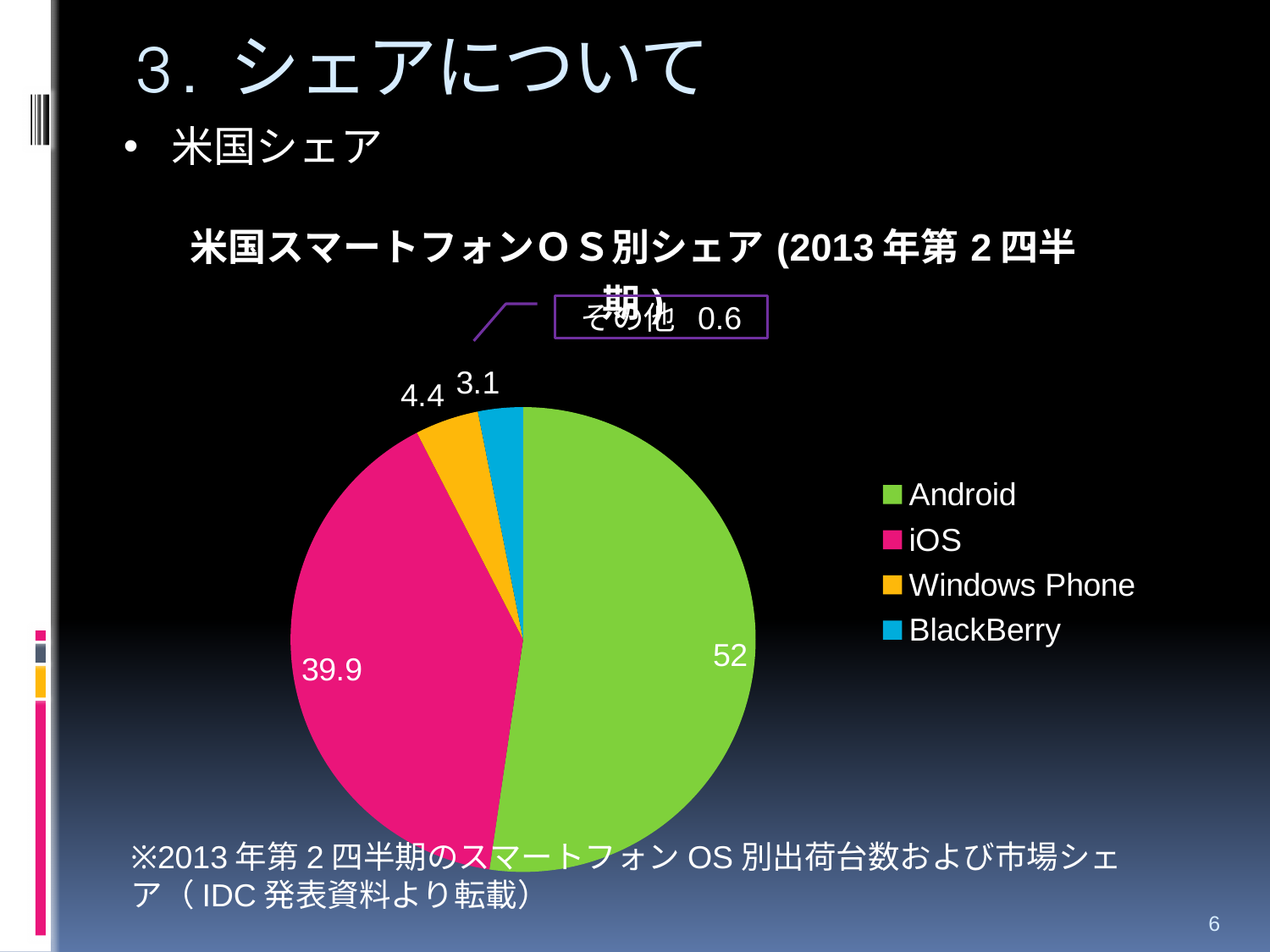

3.シェアについて
米国シェア

### Chart: 米国スマートフォンＯＳ別シェア(2013年第2四半期)

| Category | 米国ＯＳ別シェア(2013年第2四半期) |
|---|---|
| Android | 52.0 |
| iOS | 39.9 |
| Windows Phone | 4.4 |
| BlackBerry | 3.1 |
その他  0.6
※2013年第2四半期のスマートフォンOS別出荷台数および市場シェア（IDC発表資料より転載）
6